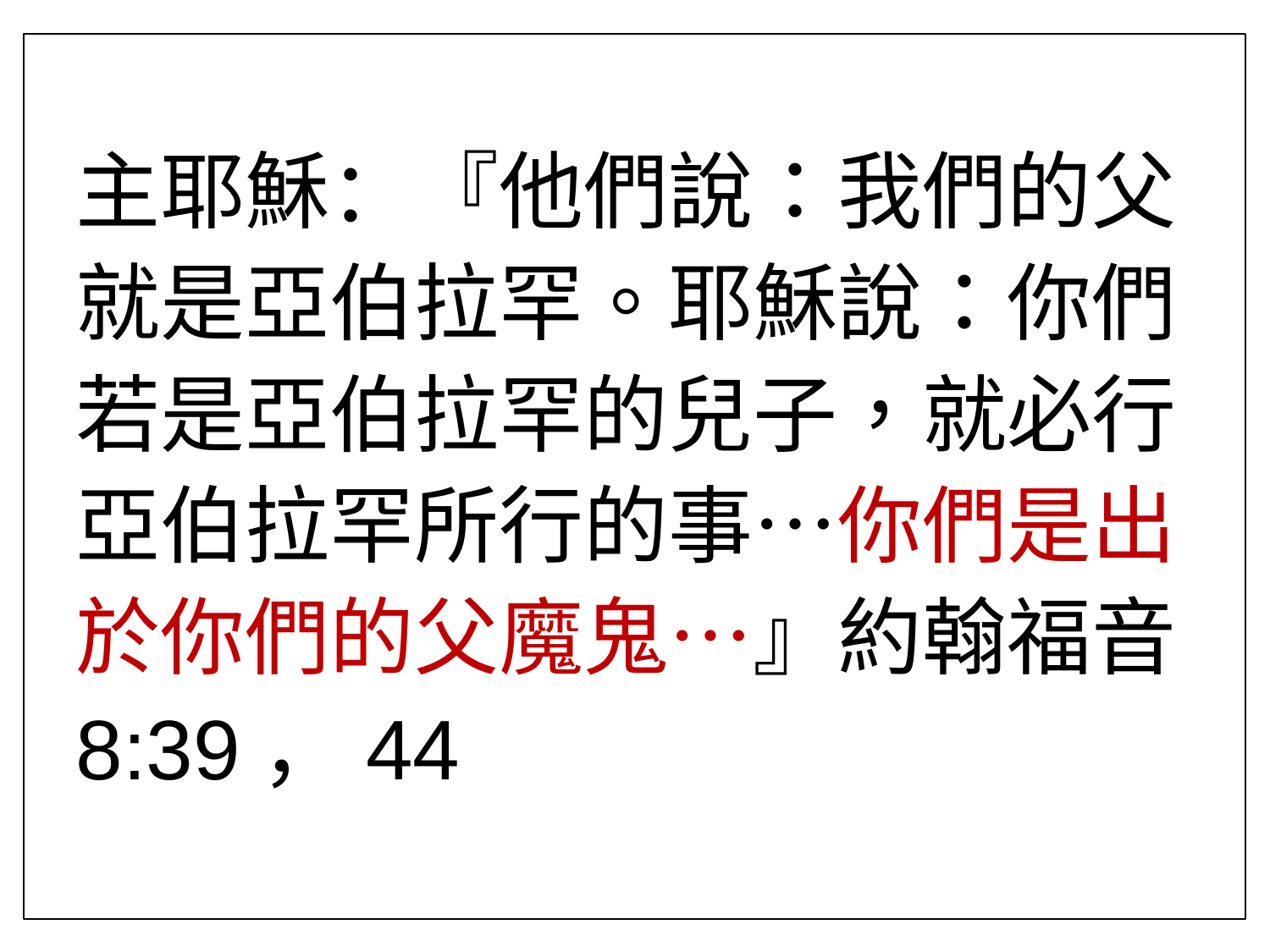

主耶穌：『他們說：我們的父就是亞伯拉罕。耶穌說：你們若是亞伯拉罕的兒子，就必行亞伯拉罕所行的事…你們是出於你們的父魔鬼…』約翰福音 8:39，44